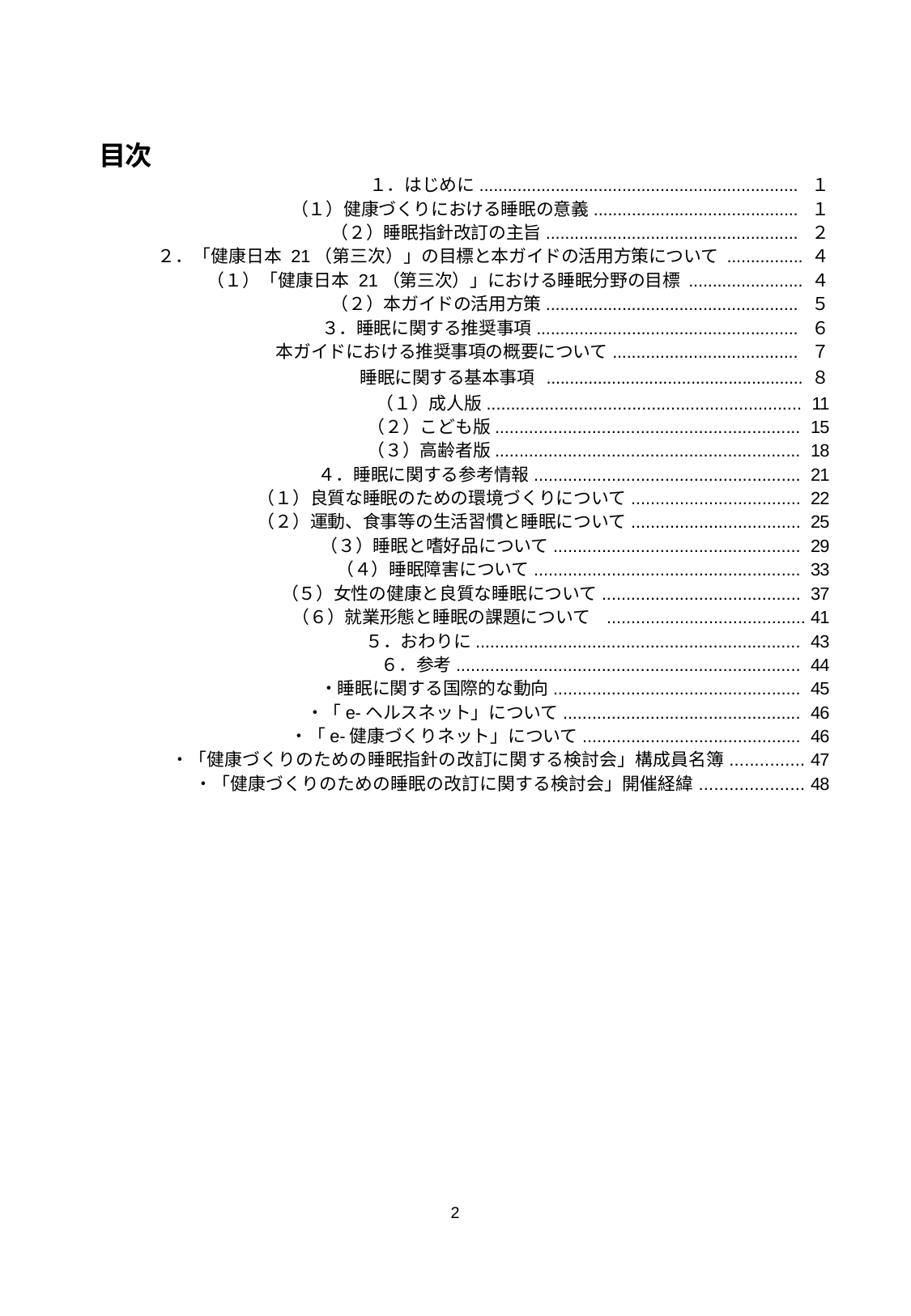

目次
１．はじめに...................................................................  １
（１）健康づくりにおける睡眠の意義...........................................  １
（２）睡眠指針改訂の主旨.....................................................  ２
２．「健康日本 21（第三次）」の目標と本ガイドの活用方策について ................ ４
（１）「健康日本 21（第三次）」における睡眠分野の目標 ........................ ４
（２）本ガイドの活用方策.....................................................  ５
３．睡眠に関する推奨事項.......................................................  ６
本ガイドにおける推奨事項の概要について.......................................  ７
睡眠に関する基本事項  ....................................................... ８
（１）成人版.................................................................  11
（２）こども版...............................................................  15
（３）高齢者版...............................................................  18
４．睡眠に関する参考情報.......................................................  21
（１）良質な睡眠のための環境づくりについて...................................  22
（２）運動、食事等の生活習慣と睡眠について...................................  25
（３）睡眠と嗜好品について...................................................  29
（４）睡眠障害について.......................................................  33
（５）女性の健康と良質な睡眠について.........................................  37
（６）就業形態と睡眠の課題について   ......................................... 41
５．おわりに...................................................................  43
６．参考.......................................................................  44
・睡眠に関する国際的な動向...................................................  45
・「e-ヘルスネット」について.................................................  46
・「e-健康づくりネット」について.............................................  46
・「健康づくりのための睡眠指針の改訂に関する検討会」構成員名簿............... 47
・「健康づくりのための睡眠の改訂に関する検討会」開催経緯..................... 48
2